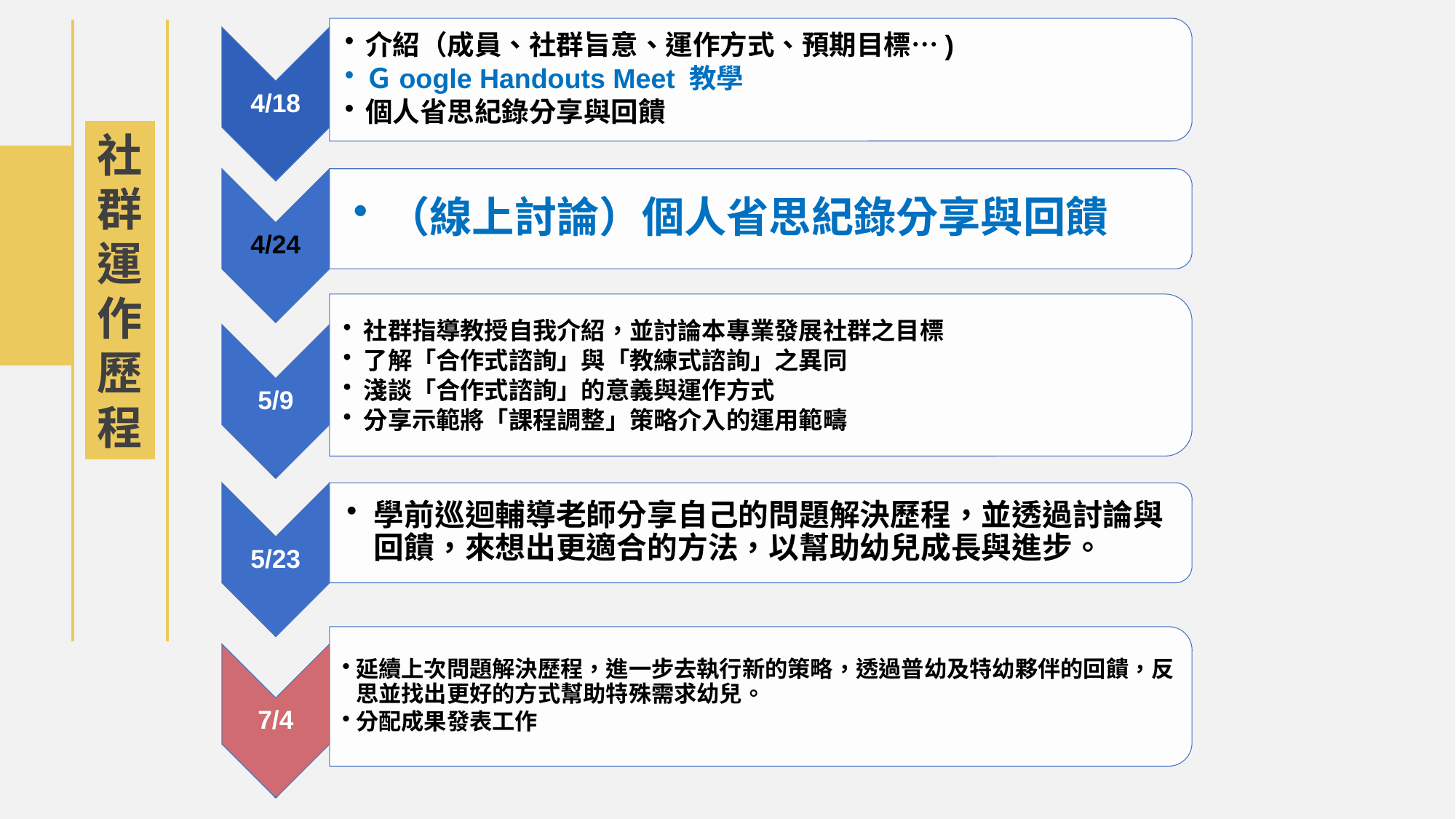

4/18
介紹（成員、社群旨意、運作方式、預期目標…)
Ｇoogle Handouts Meet 教學
個人省思紀錄分享與回饋
4/24
（線上討論）個人省思紀錄分享與回饋
5/9

社群指導教授自我介紹，並討論本專業發展社群之目標
了解「合作式諮詢」與「教練式諮詢」之異同
淺談「合作式諮詢」的意義與運作方式
分享示範將「課程調整」策略介入的運用範疇

5/23
學前巡迴輔導老師分享自己的問題解決歷程，並透過討論與回饋，來想出更適合的方法，以幫助幼兒成長與進步。
7/4
延續上次問題解決歷程，進一步去執行新的策略，透過普幼及特幼夥伴的回饋，反思並找出更好的方式幫助特殊需求幼兒。
分配成果發表工作
社群運作歷程